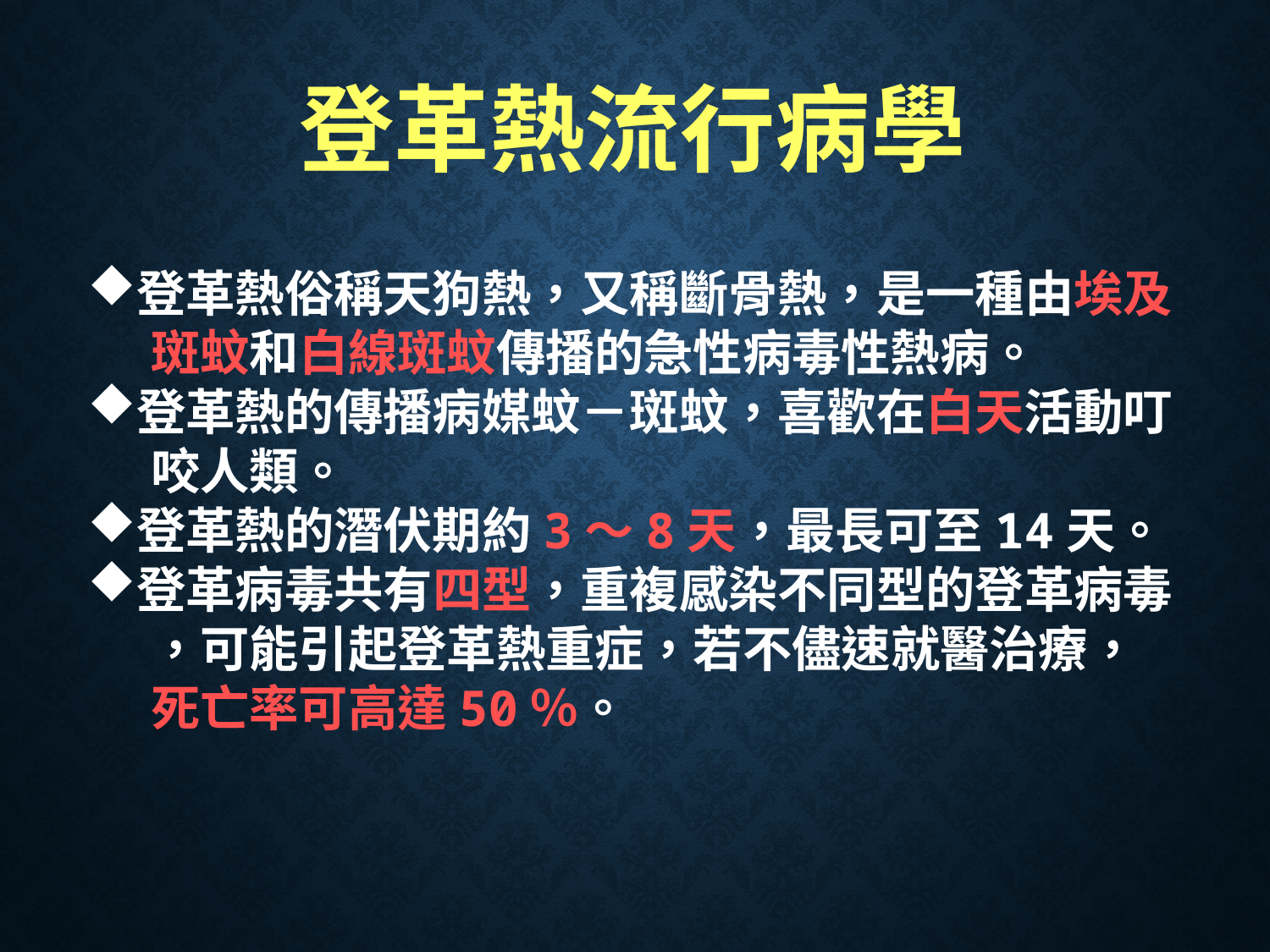

登革熱流行病學
登革熱俗稱天狗熱，又稱斷骨熱，是一種由埃及
斑蚊和白線斑蚊傳播的急性病毒性熱病。
登革熱的傳播病媒蚊－斑蚊，喜歡在白天活動叮
咬人類。
登革熱的潛伏期約3～8天，最長可至14天。
登革病毒共有四型，重複感染不同型的登革病毒
，可能引起登革熱重症，若不儘速就醫治療，死亡率可高達50％。